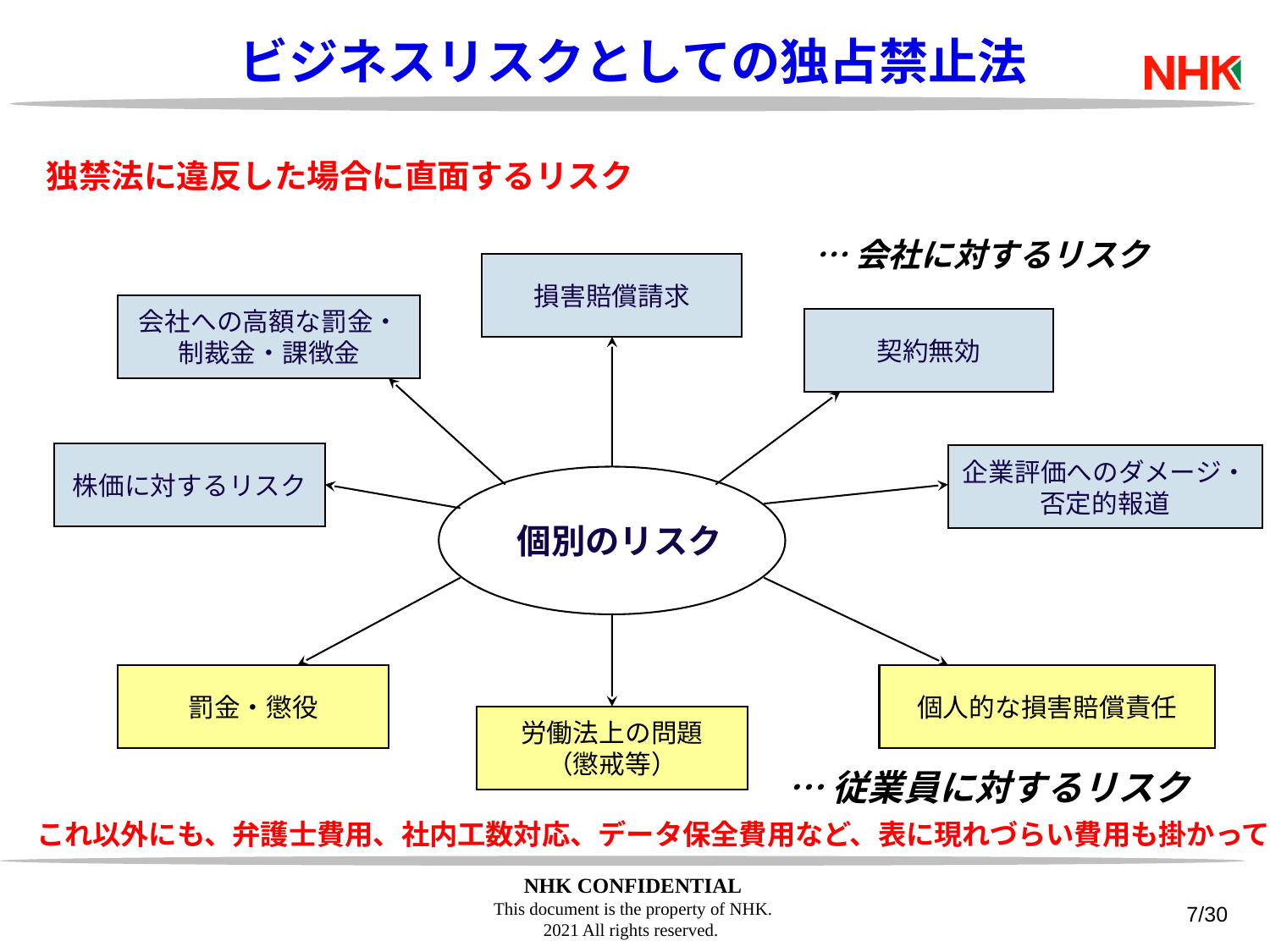

# ビジネスリスクとしての独占禁止法
独禁法に違反した場合に直面するリスク

…会社に対するリスク
損害賠償請求
会社への高額な罰金・
制裁金・課徴金
契約無効

株価に対するリスク
企業評価へのダメージ・
否定的報道
 個別のリスク

罰金・懲役
個人的な損害賠償責任

労働法上の問題
（懲戒等）

…従業員に対するリスク
これ以外にも、弁護士費用、社内工数対応、データ保全費用など、表に現れづらい費用も掛かっている
7/30